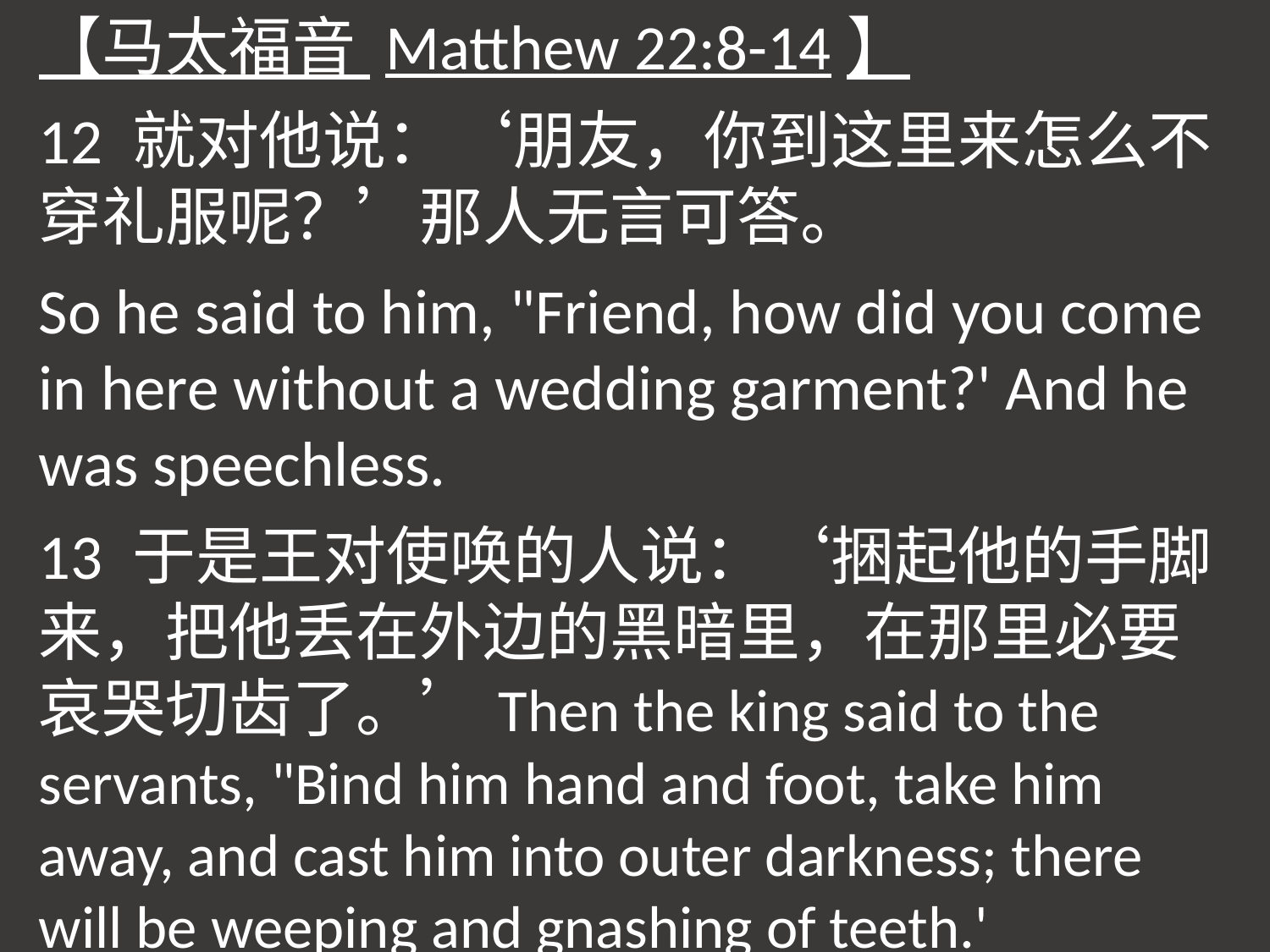

【马太福音 Matthew 22:8-14】
12 就对他说：‘朋友，你到这里来怎么不穿礼服呢？’那人无言可答。
So he said to him, "Friend, how did you come in here without a wedding garment?' And he was speechless.
13 于是王对使唤的人说：‘捆起他的手脚来，把他丢在外边的黑暗里，在那里必要哀哭切齿了。’Then the king said to the servants, "Bind him hand and foot, take him away, and cast him into outer darkness; there will be weeping and gnashing of teeth.'